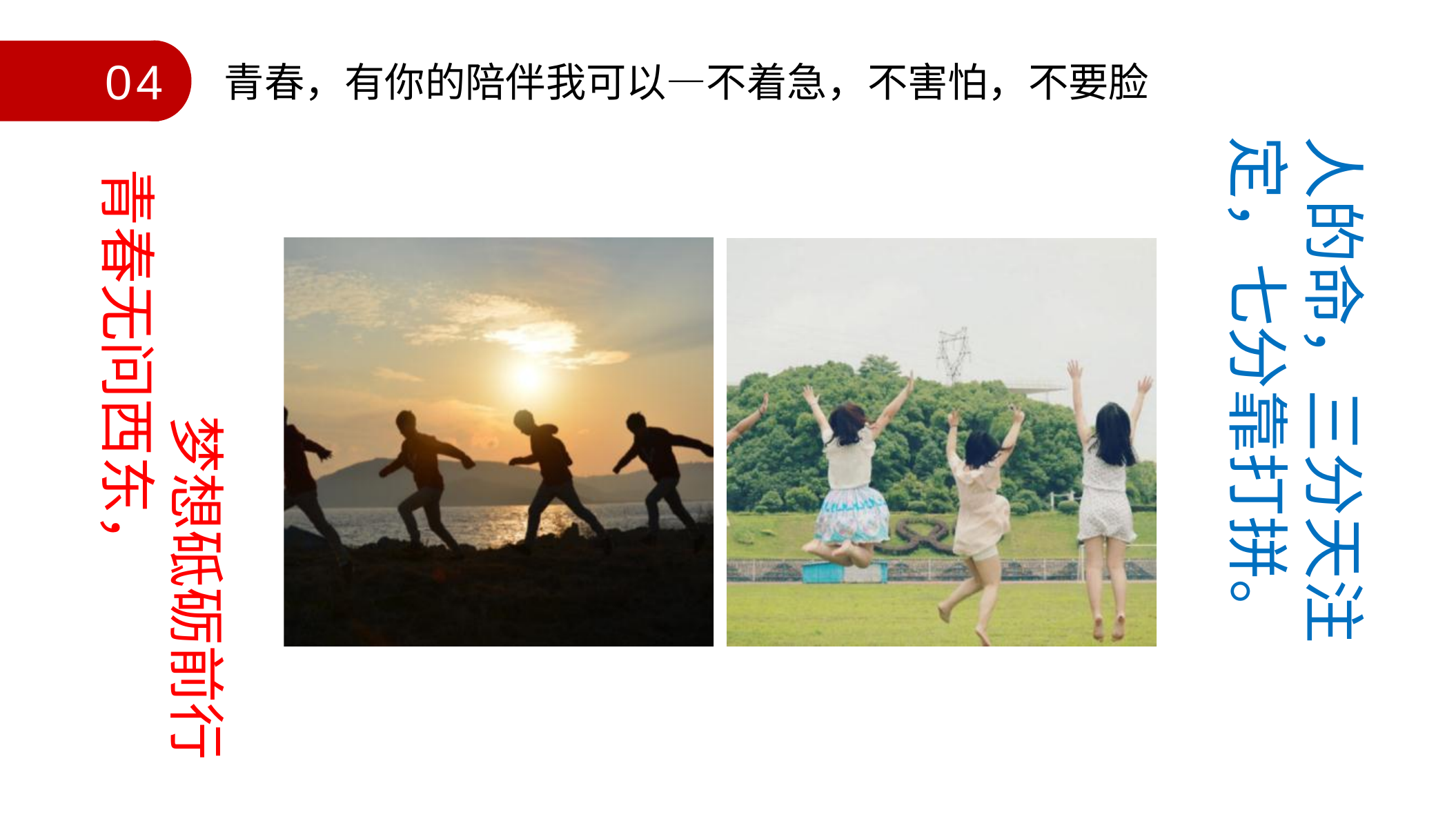

04
青春，有你的陪伴我可以—不着急，不害怕，不要脸
人的命，三分天注定，七分靠打拼。
                  梦想砥砺前行
青春无问西东，